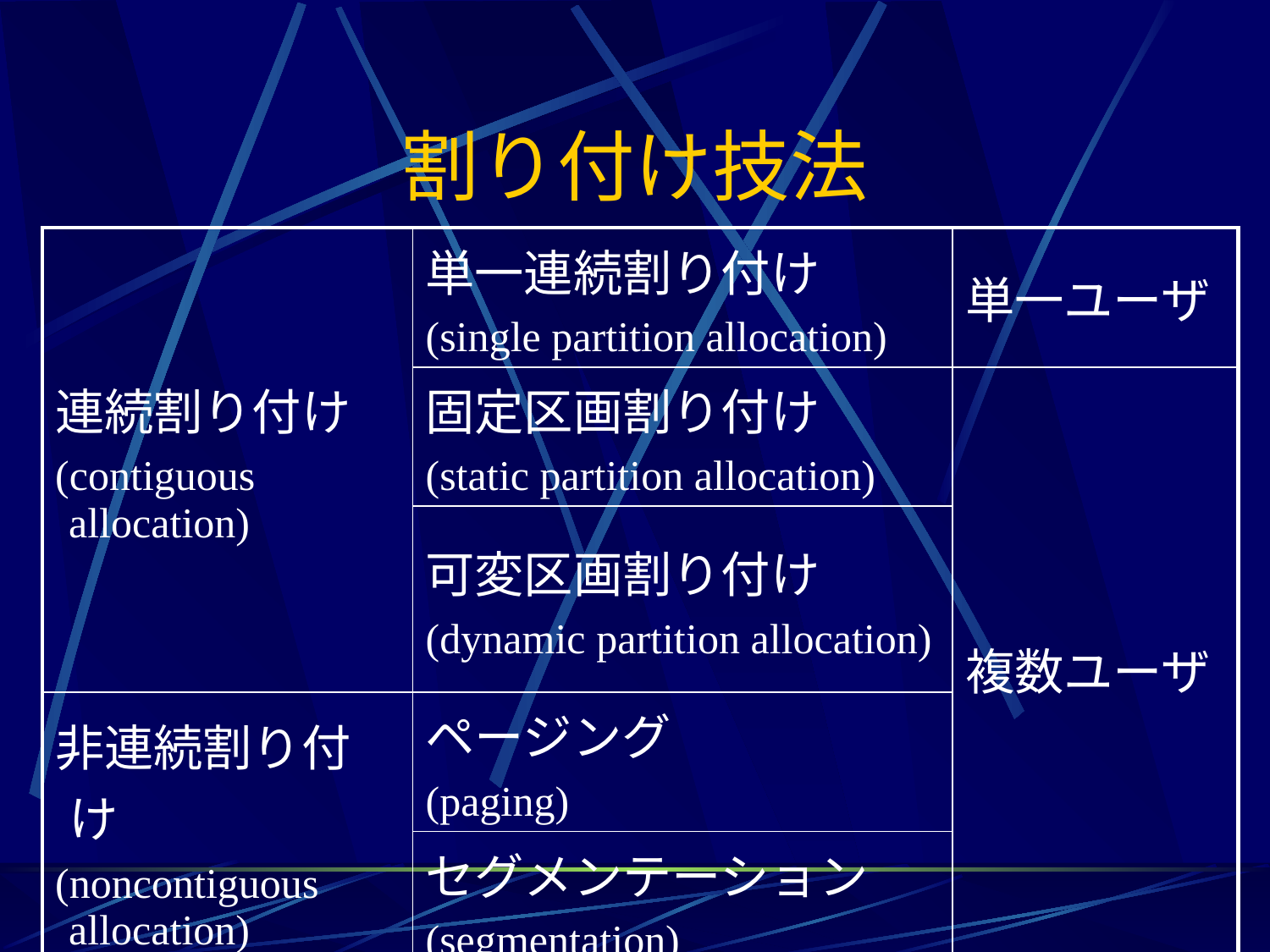

# 割り付け技法
| 連続割り付け (contiguous allocation) | 単一連続割り付け (single partition allocation) | 単一ユーザ |
| --- | --- | --- |
|  | 固定区画割り付け (static partition allocation) | 複数ユーザ |
|  | 可変区画割り付け (dynamic partition allocation) |  |
| 非連続割り付け (noncontiguous allocation) | ページング (paging) |  |
|  | セグメンテーション (segmentation) |  |